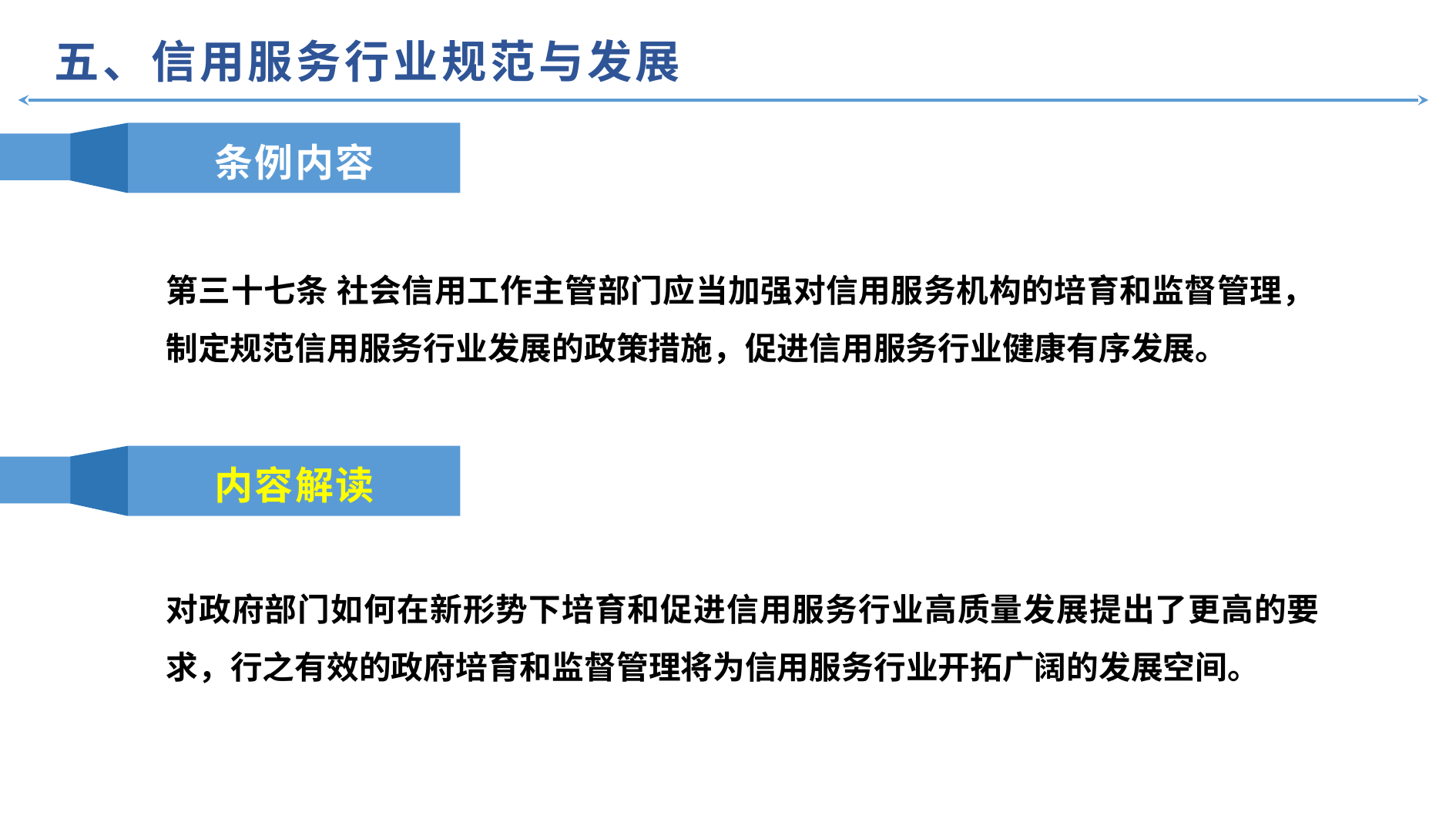

五、信用服务行业规范与发展
条例内容

第三十七条 社会信用工作主管部门应当加强对信用服务机构的培育和监督管理，制定规范信用服务行业发展的政策措施，促进信用服务行业健康有序发展。
内容解读

对政府部门如何在新形势下培育和促进信用服务行业高质量发展提出了更高的要求，行之有效的政府培育和监督管理将为信用服务行业开拓广阔的发展空间。